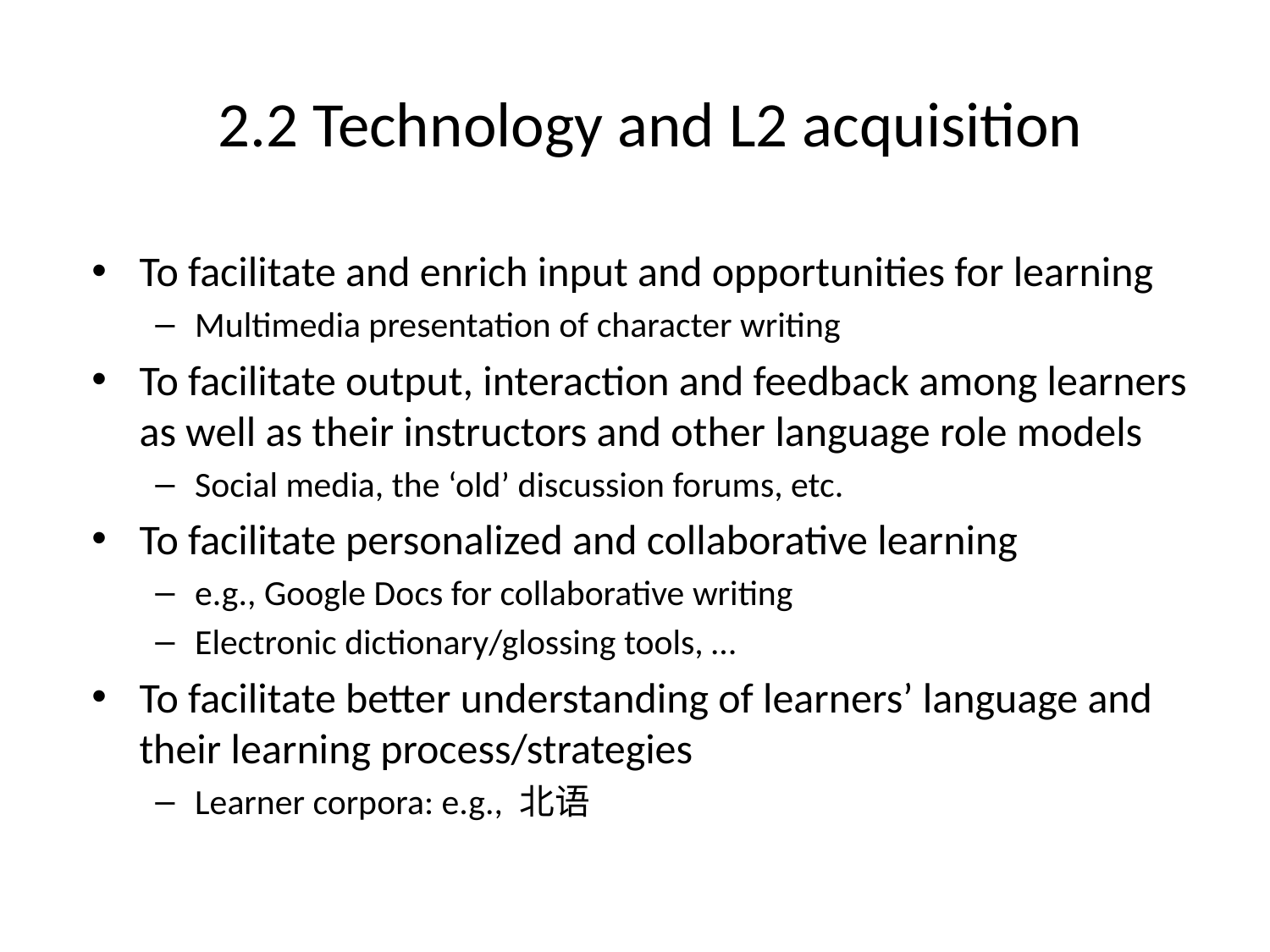

# 2.2 Technology and L2 acquisition
To facilitate and enrich input and opportunities for learning
Multimedia presentation of character writing
To facilitate output, interaction and feedback among learners as well as their instructors and other language role models
Social media, the ‘old’ discussion forums, etc.
To facilitate personalized and collaborative learning
e.g., Google Docs for collaborative writing
Electronic dictionary/glossing tools, …
To facilitate better understanding of learners’ language and their learning process/strategies
Learner corpora: e.g., 北语